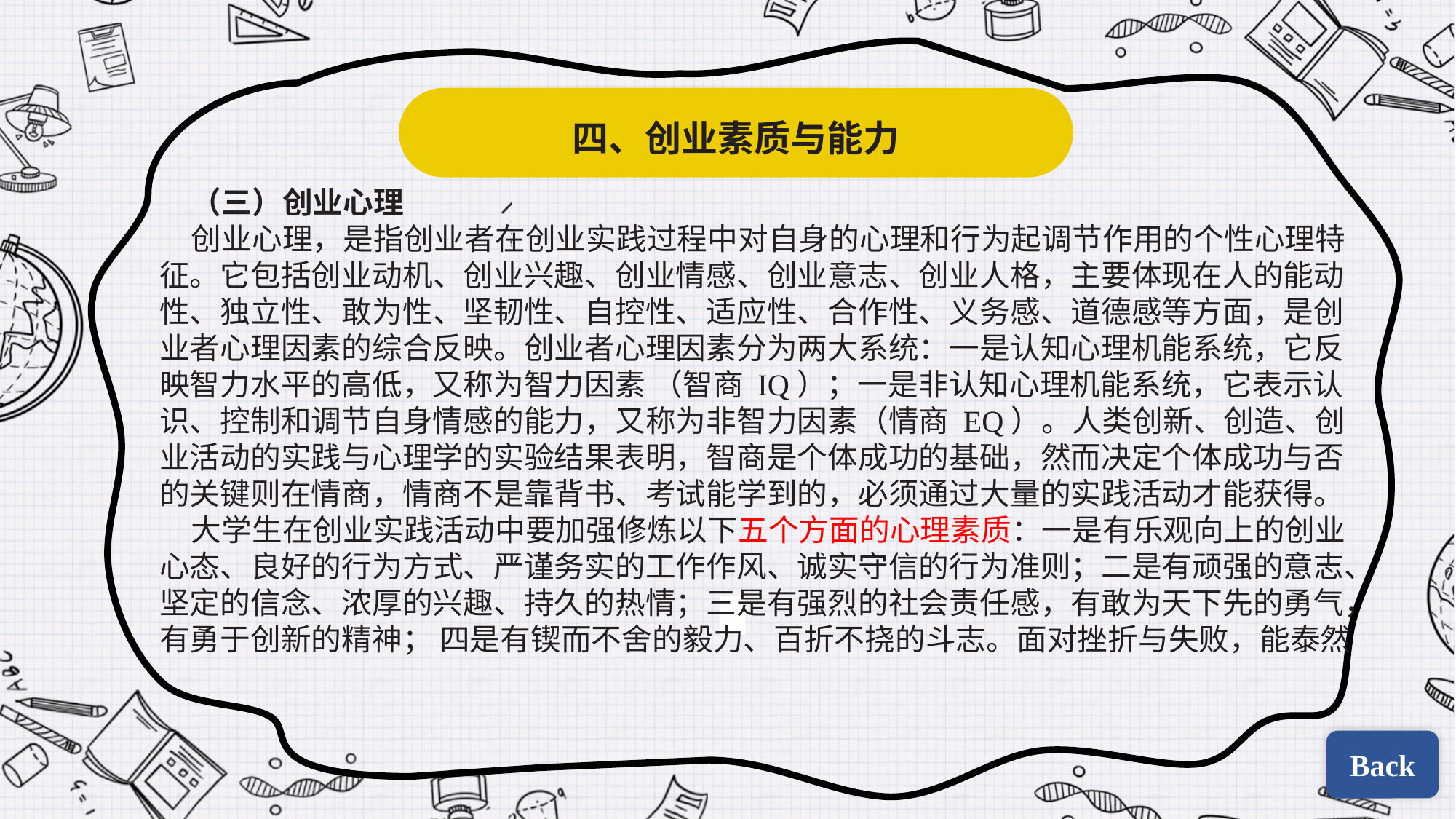

四、创业素质与能力
（三）创业心理
创业心理，是指创业者在创业实践过程中对自身的心理和行为起调节作用的个性心理特征。它包括创业动机、创业兴趣、创业情感、创业意志、创业人格，主要体现在人的能动性、独立性、敢为性、坚韧性、自控性、适应性、合作性、义务感、道德感等方面，是创业者心理因素的综合反映。创业者心理因素分为两大系统：一是认知心理机能系统，它反映智力水平的高低，又称为智力因素 （智商 IQ）；一是非认知心理机能系统，它表示认识、控制和调节自身情感的能力，又称为非智力因素（情商 EQ）。人类创新、创造、创业活动的实践与心理学的实验结果表明，智商是个体成功的基础，然而决定个体成功与否的关键则在情商，情商不是靠背书、考试能学到的，必须通过大量的实践活动才能获得。
大学生在创业实践活动中要加强修炼以下五个方面的心理素质：一是有乐观向上的创业心态、良好的行为方式、严谨务实的工作作风、诚实守信的行为准则；二是有顽强的意志、坚定的信念、浓厚的兴趣、持久的热情；三是有强烈的社会责任感，有敢为天下先的勇气，有勇于创新的精神； 四是有锲而不舍的毅力、百折不挠的斗志。面对挫折与失败，能泰然
|  |  |
| --- | --- |
|  |  |

Back